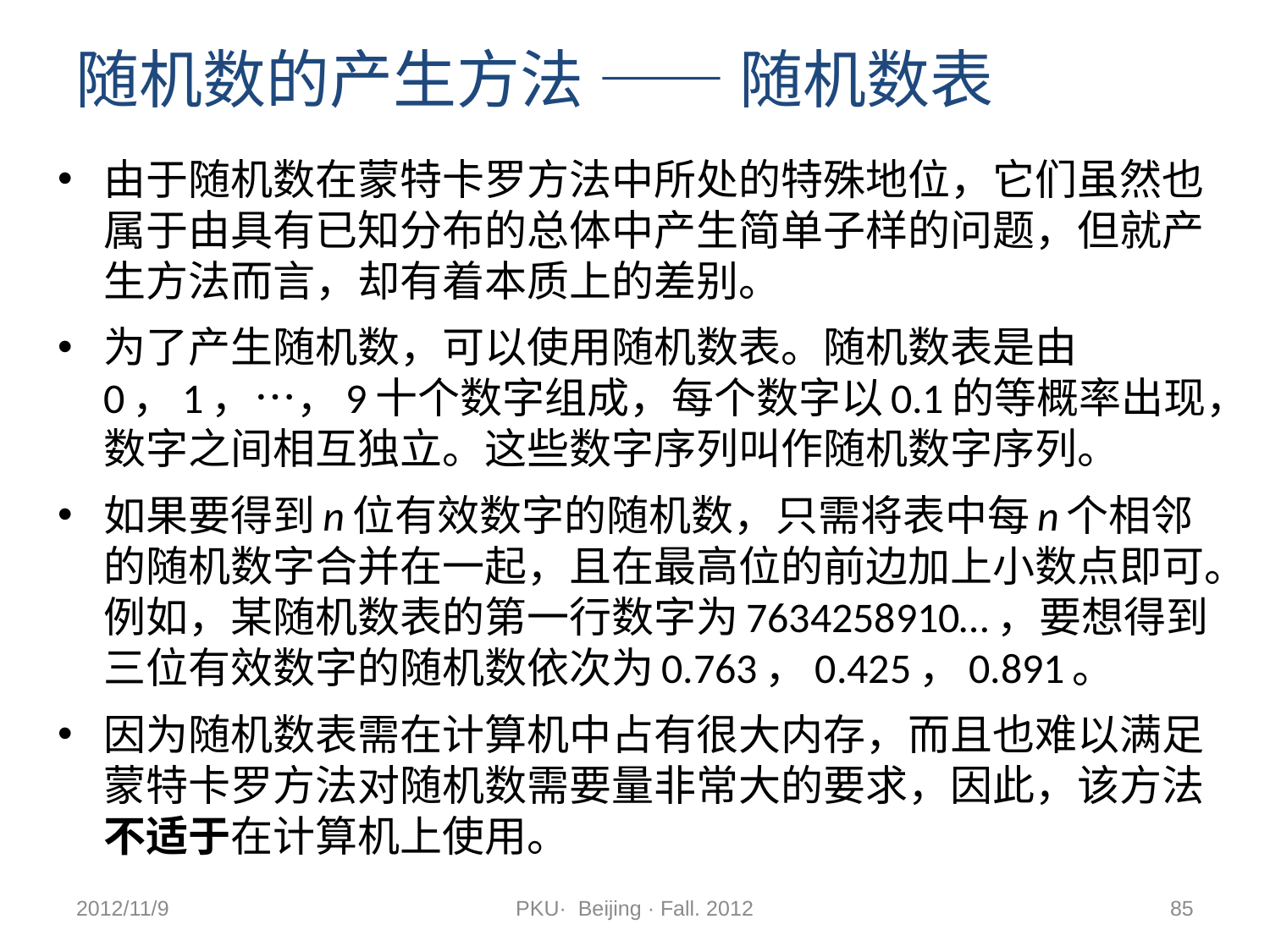

随机数的产生方法 —— 随机数表
由于随机数在蒙特卡罗方法中所处的特殊地位，它们虽然也属于由具有已知分布的总体中产生简单子样的问题，但就产生方法而言，却有着本质上的差别。
为了产生随机数，可以使用随机数表。随机数表是由0，1，…，9十个数字组成，每个数字以0.1的等概率出现，数字之间相互独立。这些数字序列叫作随机数字序列。
如果要得到n位有效数字的随机数，只需将表中每n个相邻的随机数字合并在一起，且在最高位的前边加上小数点即可。例如，某随机数表的第一行数字为7634258910…，要想得到三位有效数字的随机数依次为0.763，0.425，0.891。
因为随机数表需在计算机中占有很大内存，而且也难以满足蒙特卡罗方法对随机数需要量非常大的要求，因此，该方法不适于在计算机上使用。
2012/11/9
PKU·  Beijing · Fall. 2012
85